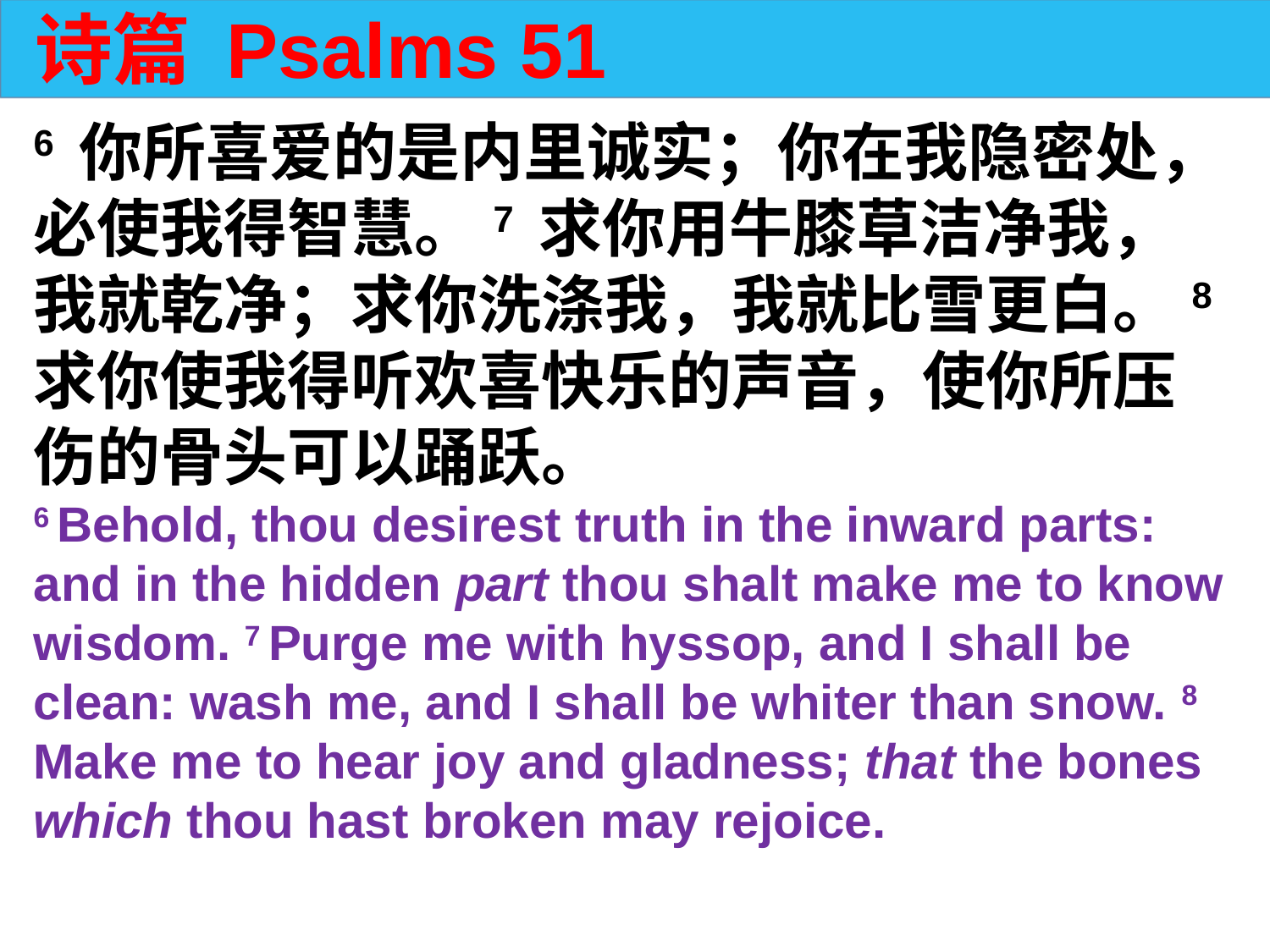

诗篇 Psalms 51
6 你所喜爱的是内里诚实；你在我隐密处，必使我得智慧。7 求你用牛膝草洁净我，我就乾净；求你洗涤我，我就比雪更白。8 求你使我得听欢喜快乐的声音，使你所压伤的骨头可以踊跃。
6 Behold, thou desirest truth in the inward parts: and in the hidden part thou shalt make me to know wisdom. 7 Purge me with hyssop, and I shall be clean: wash me, and I shall be whiter than snow. 8 Make me to hear joy and gladness; that the bones which thou hast broken may rejoice.